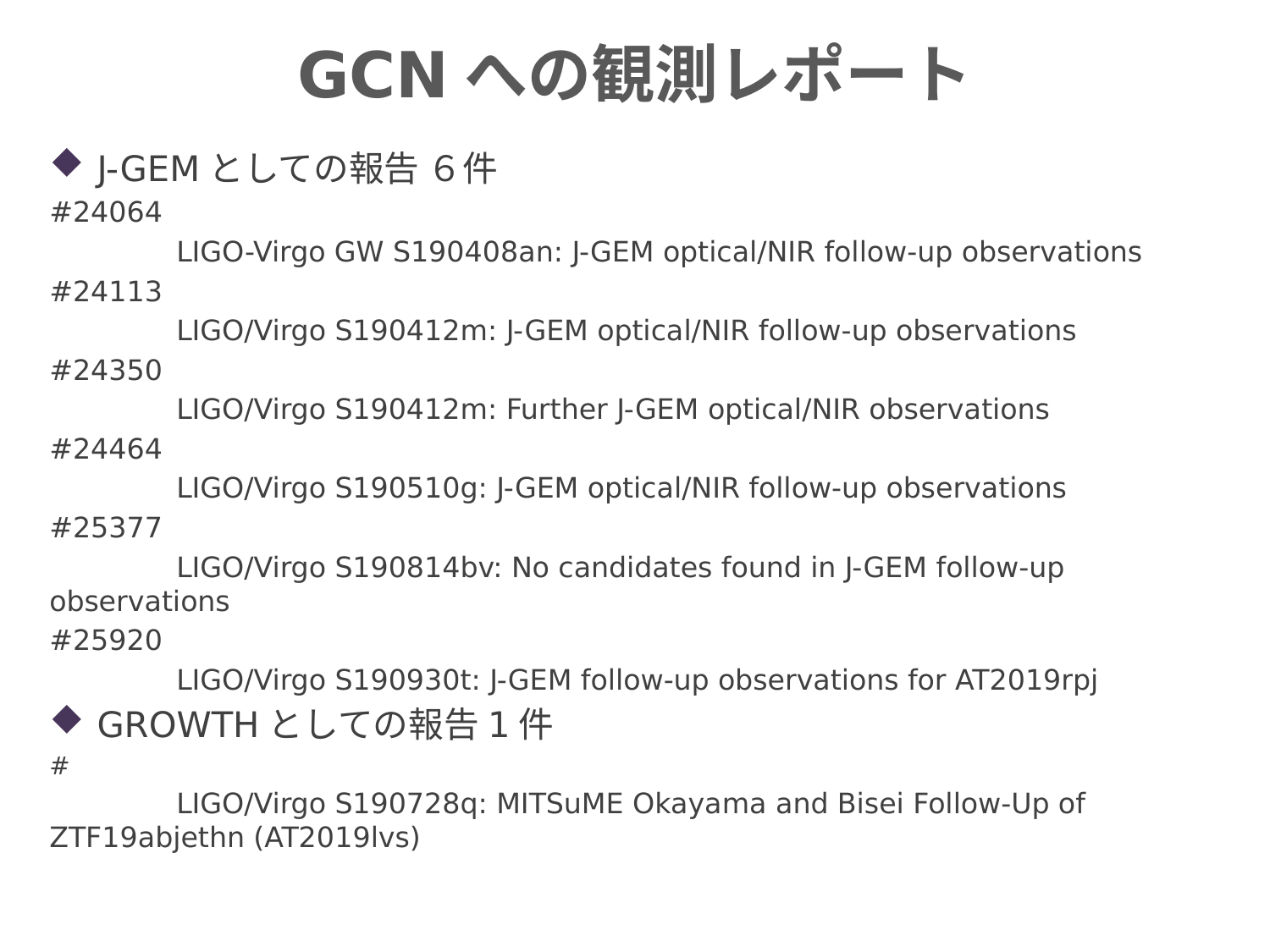

# GCNへの観測レポート
J-GEMとしての報告 ６件
#24064
	LIGO-Virgo GW S190408an: J-GEM optical/NIR follow-up observations
#24113
	LIGO/Virgo S190412m: J-GEM optical/NIR follow-up observations
#24350
	LIGO/Virgo S190412m: Further J-GEM optical/NIR observations
#24464
	LIGO/Virgo S190510g: J-GEM optical/NIR follow-up observations
#25377
	LIGO/Virgo S190814bv: No candidates found in J-GEM follow-up observations
#25920
	LIGO/Virgo S190930t: J-GEM follow-up observations for AT2019rpj
GROWTHとしての報告1件
#
	LIGO/Virgo S190728q: MITSuME Okayama and Bisei Follow-Up of ZTF19abjethn (AT2019lvs)